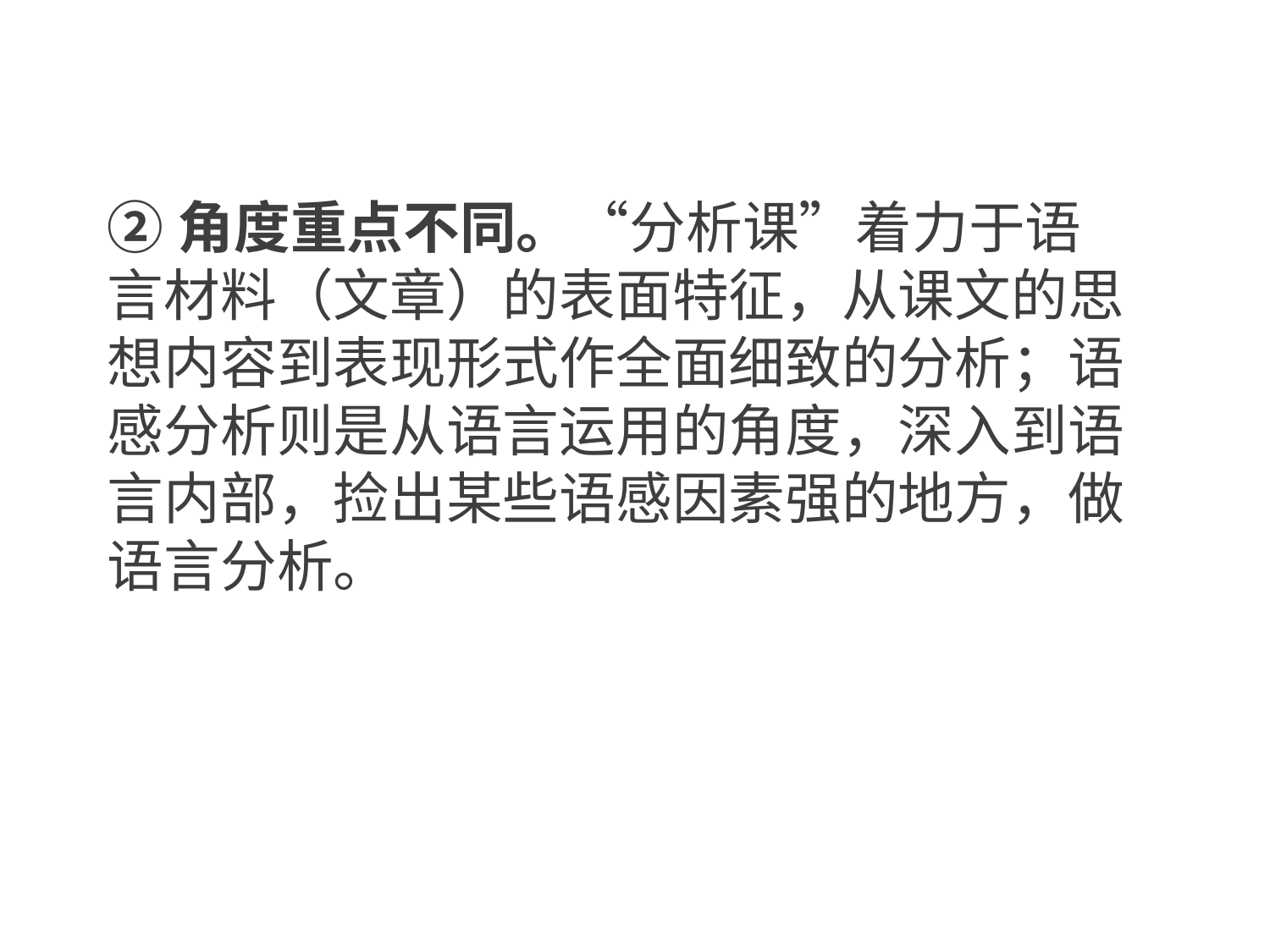

②角度重点不同。“分析课”着力于语言材料（文章）的表面特征，从课文的思想内容到表现形式作全面细致的分析；语感分析则是从语言运用的角度，深入到语言内部，捡出某些语感因素强的地方，做语言分析。